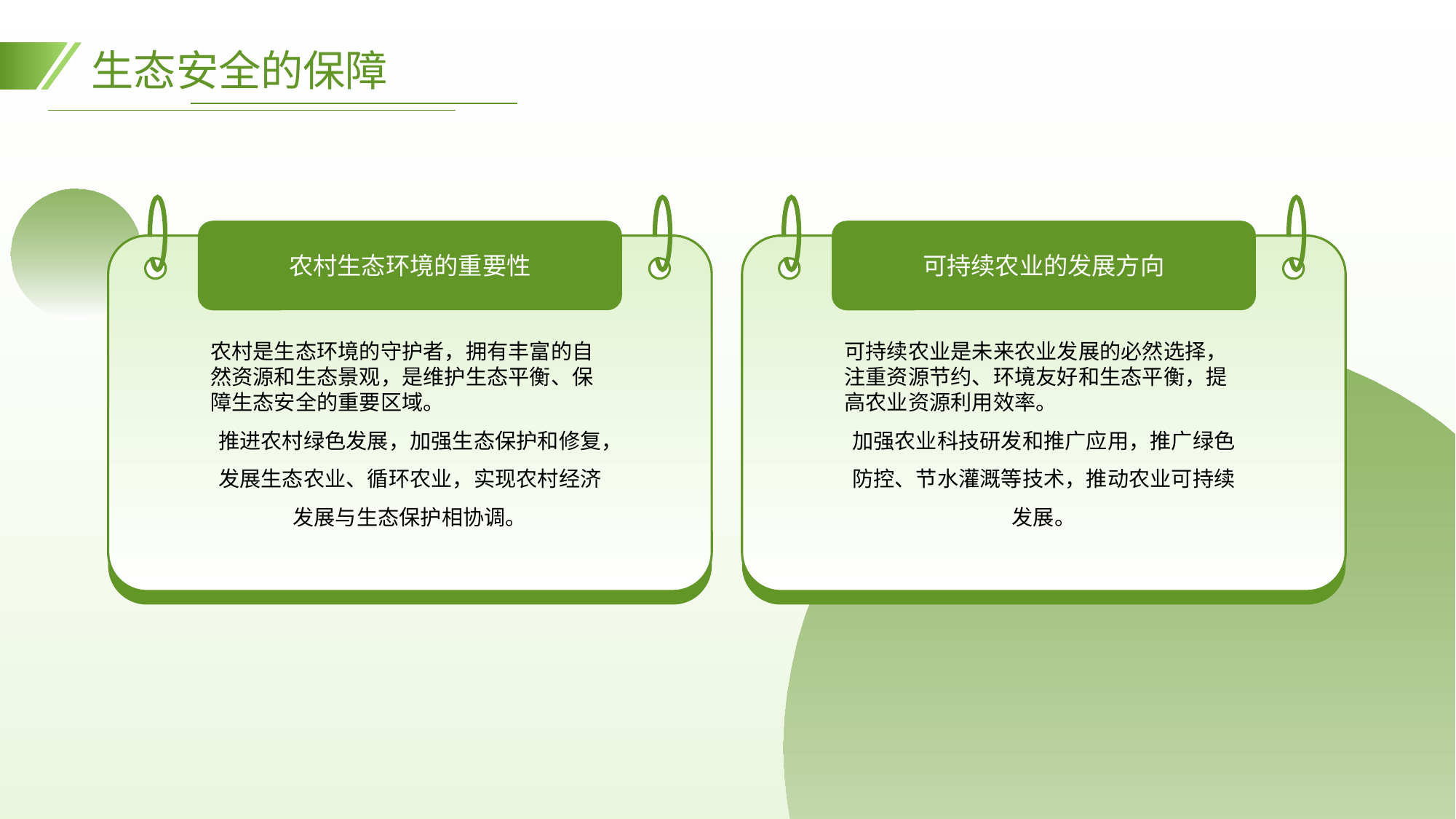

生态安全的保障

农村生态环境的重要性
可持续农业的发展方向

农村是生态环境的守护者，拥有丰富的自然资源和生态景观，是维护生态平衡、保障生态安全的重要区域。
推进农村绿色发展，加强生态保护和修复，发展生态农业、循环农业，实现农村经济发展与生态保护相协调。

可持续农业是未来农业发展的必然选择，注重资源节约、环境友好和生态平衡，提高农业资源利用效率。
加强农业科技研发和推广应用，推广绿色防控、节水灌溉等技术，推动农业可持续发展。